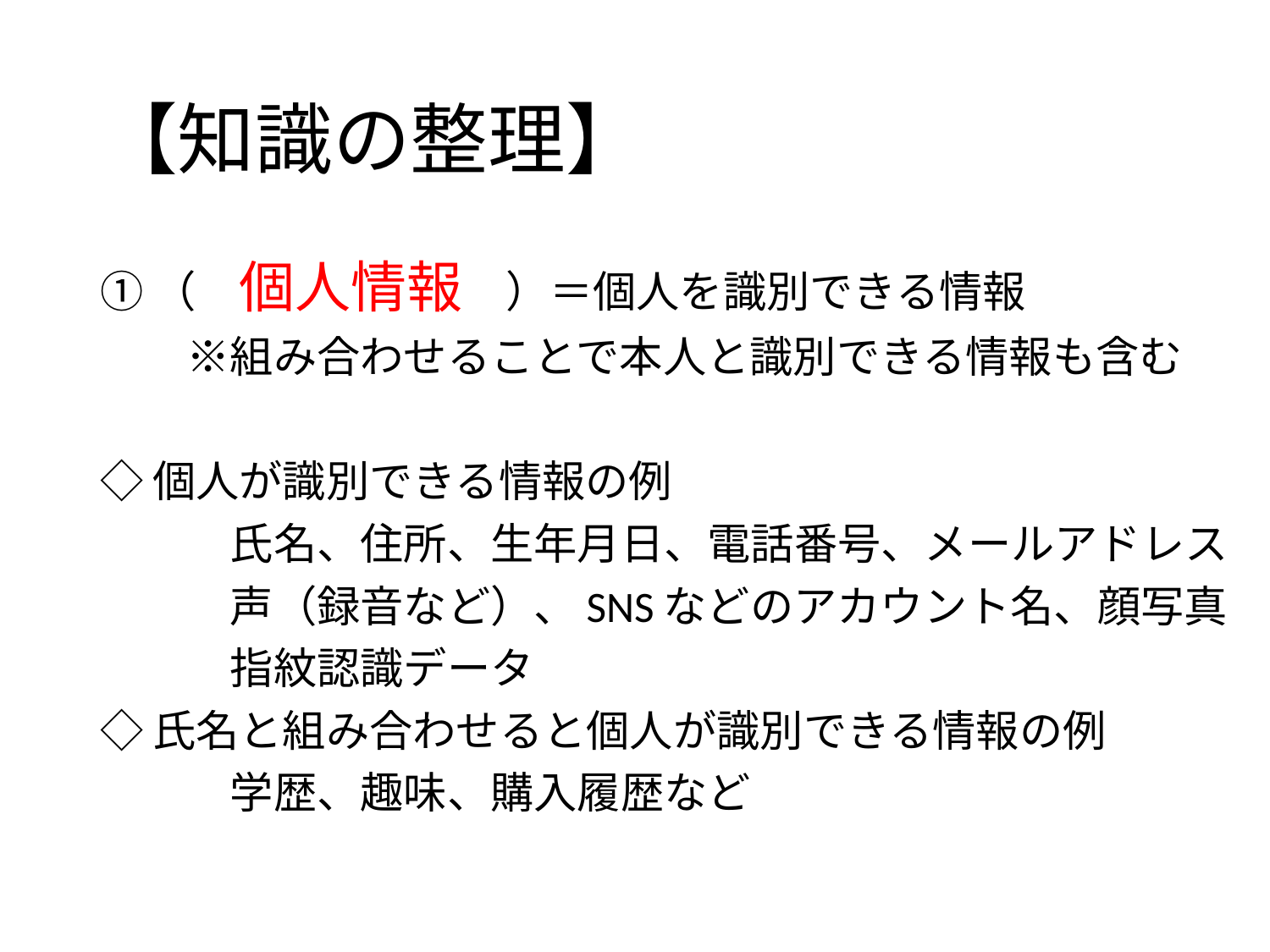

# 【知識の整理】
①（　個人情報　）＝個人を識別できる情報
　　※組み合わせることで本人と識別できる情報も含む

◇個人が識別できる情報の例
　　　氏名、住所、生年月日、電話番号、メールアドレス
　　　声（録音など）、SNSなどのアカウント名、顔写真
　　　指紋認識データ
◇氏名と組み合わせると個人が識別できる情報の例
　　　学歴、趣味、購入履歴など